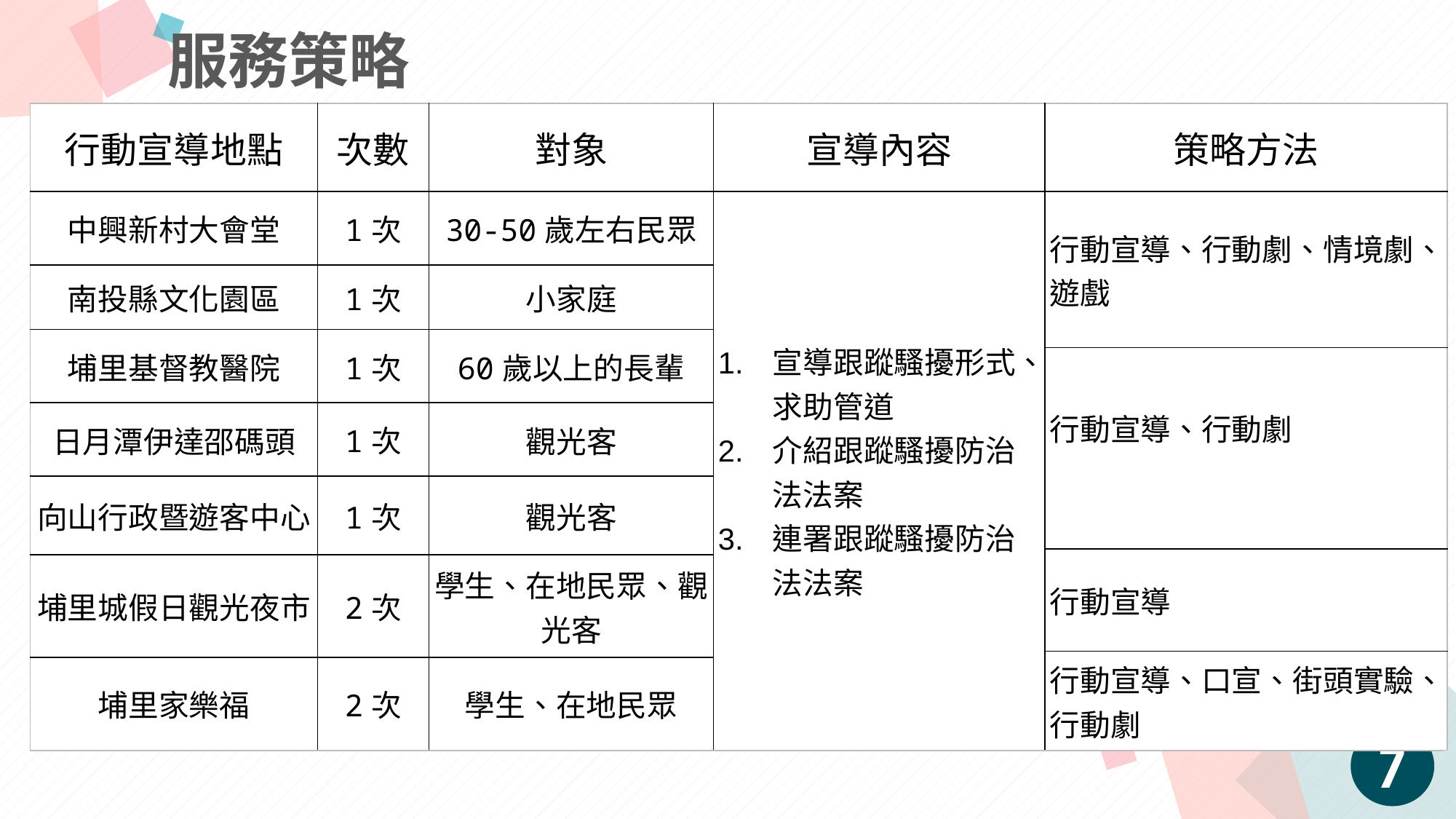

服務策略
| 班級宣導 | 年級 | 對象 | 宣導內容 | 策略方法 |
| --- | --- | --- | --- | --- |
| 埔里高工 | 一年級(共兩班) | 埔里高工教師、學生 | 宣導跟蹤騷擾形式、求助管道 介紹跟蹤騷擾防治法法案 連署跟蹤騷擾防治法法案 | 宣導、遊戲、情境劇 |
|  | 二年級(共兩班) |  |  |  |
|  | 三年級(共兩班) |  |  |  |
| 暨大附中 | 一年級(共兩班) | 暨大附中教師、學生 |  |  |
|  | 二年級(共兩班) |  |  |  |
|  | 三年級(共兩班) |  |  |  |
| 行動宣導地點 | 次數 | 對象 | 宣導內容 | 策略方法 |
| --- | --- | --- | --- | --- |
| 中興新村大會堂 | 1次 | 30-50歲左右民眾 | 宣導跟蹤騷擾形式、求助管道 介紹跟蹤騷擾防治法法案 連署跟蹤騷擾防治法法案 | 行動宣導、行動劇、情境劇、遊戲 |
| 南投縣文化園區 | 1次 | 小家庭 |  |  |
| 埔里基督教醫院 | 1次 | 60歲以上的長輩 |  |  |
|  |  |  |  | 行動宣導、行動劇 |
| 日月潭伊達邵碼頭 | 1次 | 觀光客 |  |  |
| 向山行政暨遊客中心 | 1次 | 觀光客 |  |  |
|  |  |  |  | 行動宣導 |
| 埔里城假日觀光夜市 | 2次 | 學生、在地民眾、觀光客 |  |  |
|  |  |  |  | 行動宣導、口宣、街頭實驗、行動劇 |
| 埔里家樂福 | 2次 | 學生、在地民眾 |  |  |
7